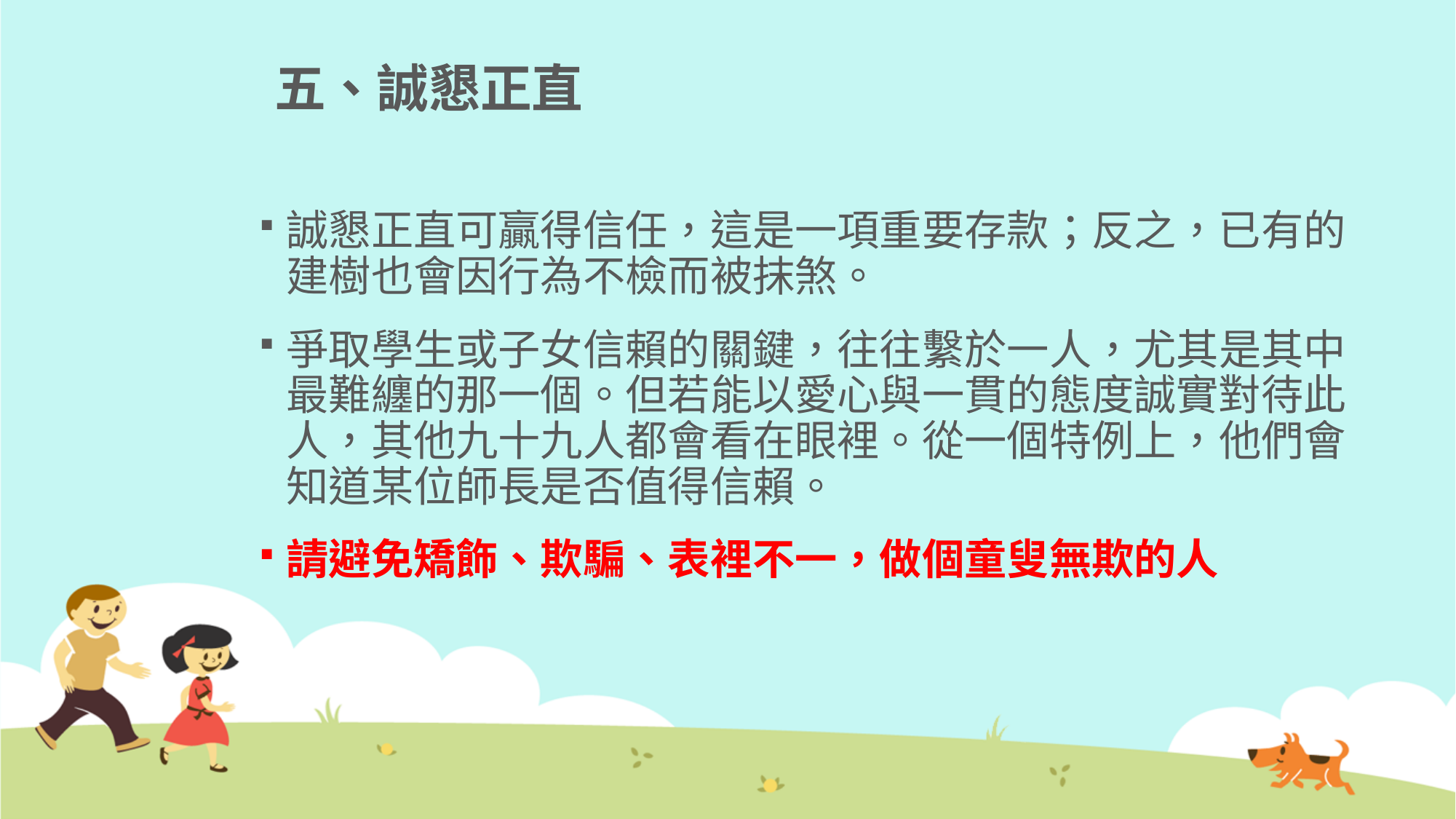

# 五、誠懇正直
誠懇正直可贏得信任，這是一項重要存款；反之，已有的建樹也會因行為不檢而被抹煞。
爭取學生或子女信賴的關鍵，往往繫於一人，尤其是其中最難纏的那一個。但若能以愛心與一貫的態度誠實對待此人，其他九十九人都會看在眼裡。從一個特例上，他們會知道某位師長是否值得信賴。
請避免矯飾、欺騙、表裡不一，做個童叟無欺的人